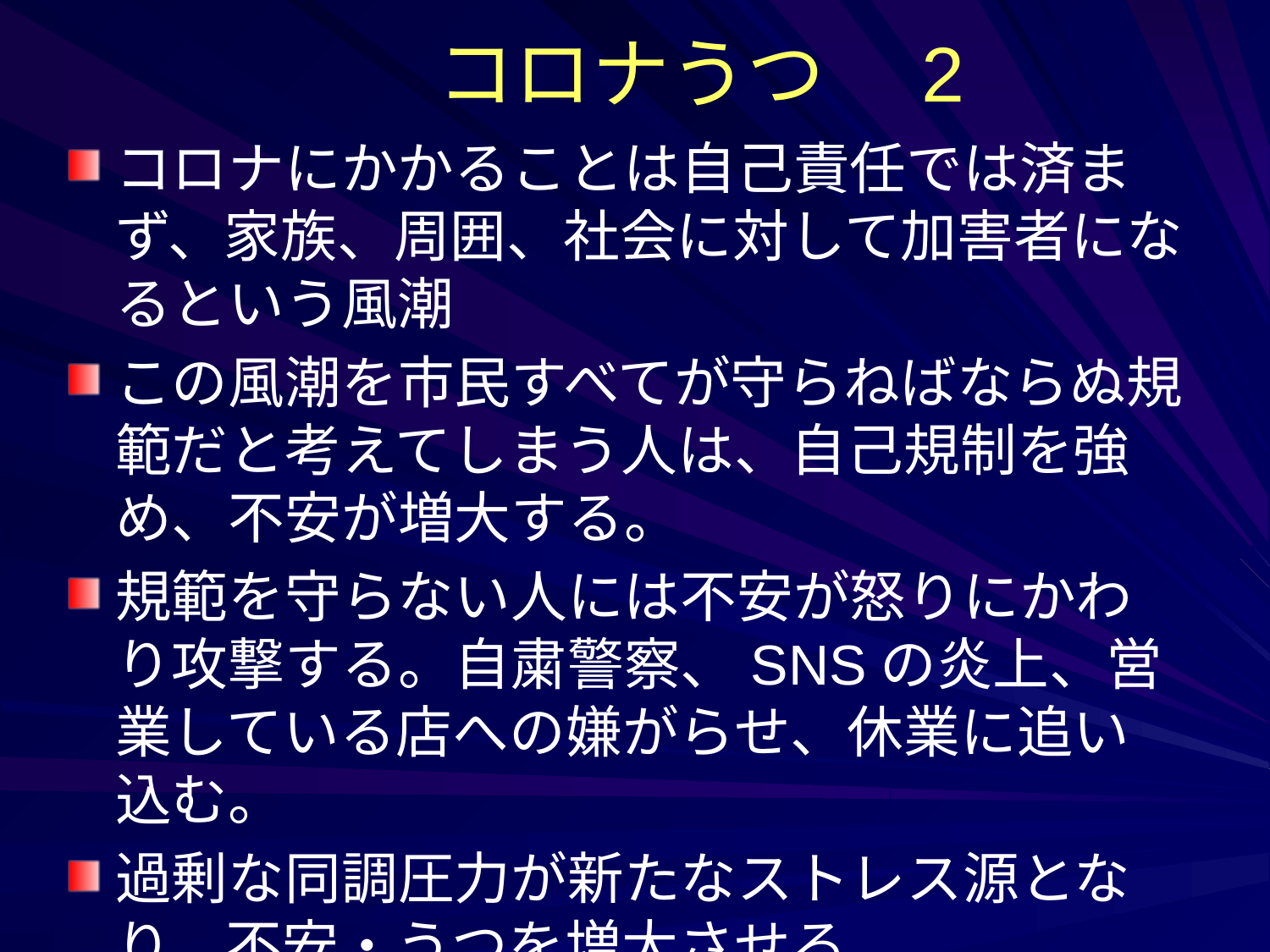

# コロナうつ　2
コロナにかかることは自己責任では済まず、家族、周囲、社会に対して加害者になるという風潮
この風潮を市民すべてが守らねばならぬ規範だと考えてしまう人は、自己規制を強め、不安が増大する。
規範を守らない人には不安が怒りにかわり攻撃する。自粛警察、SNSの炎上、営業している店への嫌がらせ、休業に追い込む。
過剰な同調圧力が新たなストレス源となり、不安・うつを増大させる